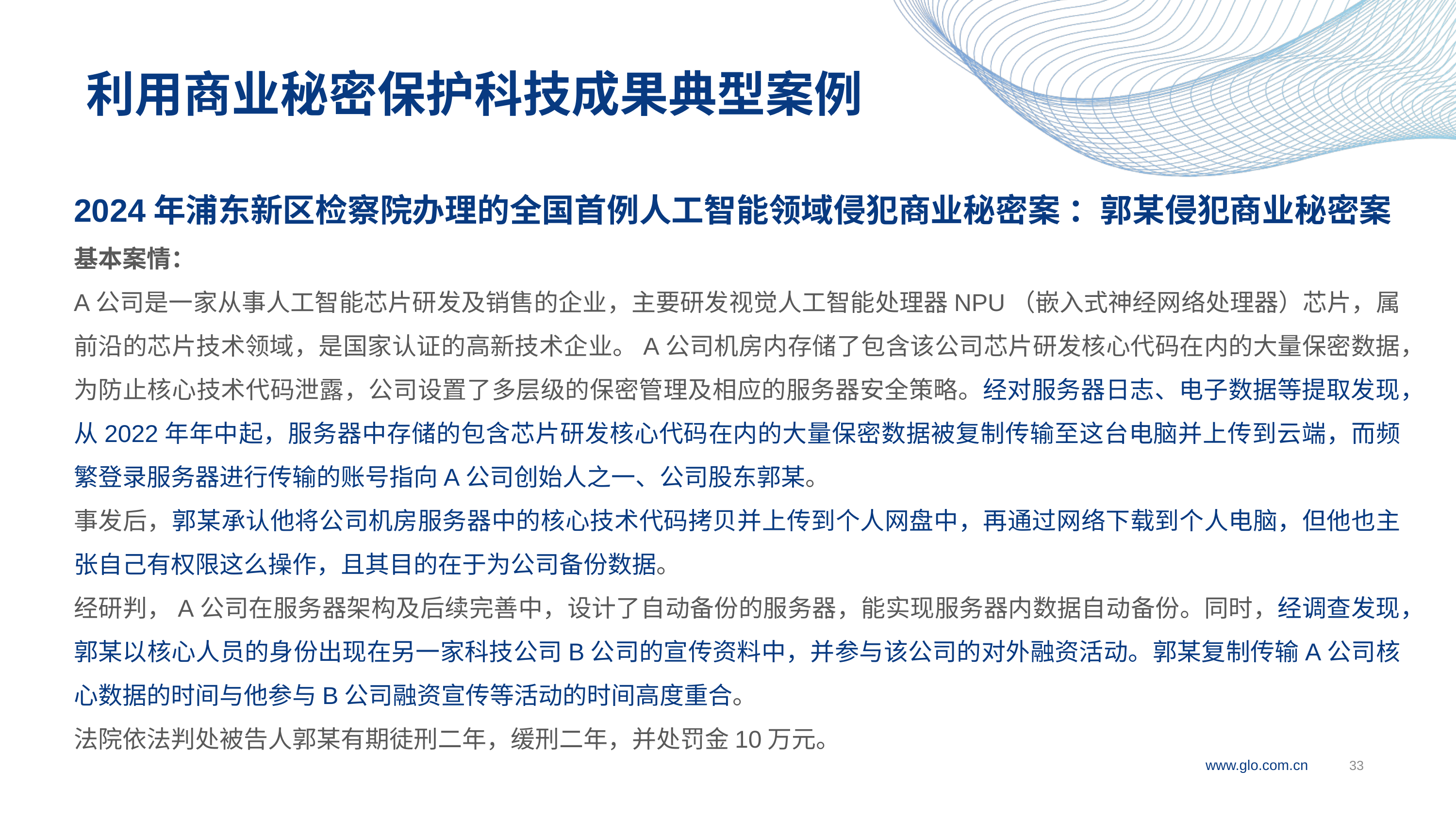

利用商业秘密保护科技成果典型案例
2024年浦东新区检察院办理的全国首例人工智能领域侵犯商业秘密案 ：郭某侵犯商业秘密案
基本案情：
A公司是一家从事人工智能芯片研发及销售的企业，主要研发视觉人工智能处理器NPU（嵌入式神经网络处理器）芯片，属前沿的芯片技术领域，是国家认证的高新技术企业。A公司机房内存储了包含该公司芯片研发核心代码在内的大量保密数据，为防止核心技术代码泄露，公司设置了多层级的保密管理及相应的服务器安全策略。经对服务器日志、电子数据等提取发现，从2022年年中起，服务器中存储的包含芯片研发核心代码在内的大量保密数据被复制传输至这台电脑并上传到云端，而频繁登录服务器进行传输的账号指向A公司创始人之一、公司股东郭某。
事发后，郭某承认他将公司机房服务器中的核心技术代码拷贝并上传到个人网盘中，再通过网络下载到个人电脑，但他也主张自己有权限这么操作，且其目的在于为公司备份数据。
经研判，A公司在服务器架构及后续完善中，设计了自动备份的服务器，能实现服务器内数据自动备份。同时，经调查发现，郭某以核心人员的身份出现在另一家科技公司B公司的宣传资料中，并参与该公司的对外融资活动。郭某复制传输A公司核心数据的时间与他参与B公司融资宣传等活动的时间高度重合。
法院依法判处被告人郭某有期徒刑二年，缓刑二年，并处罚金10万元。